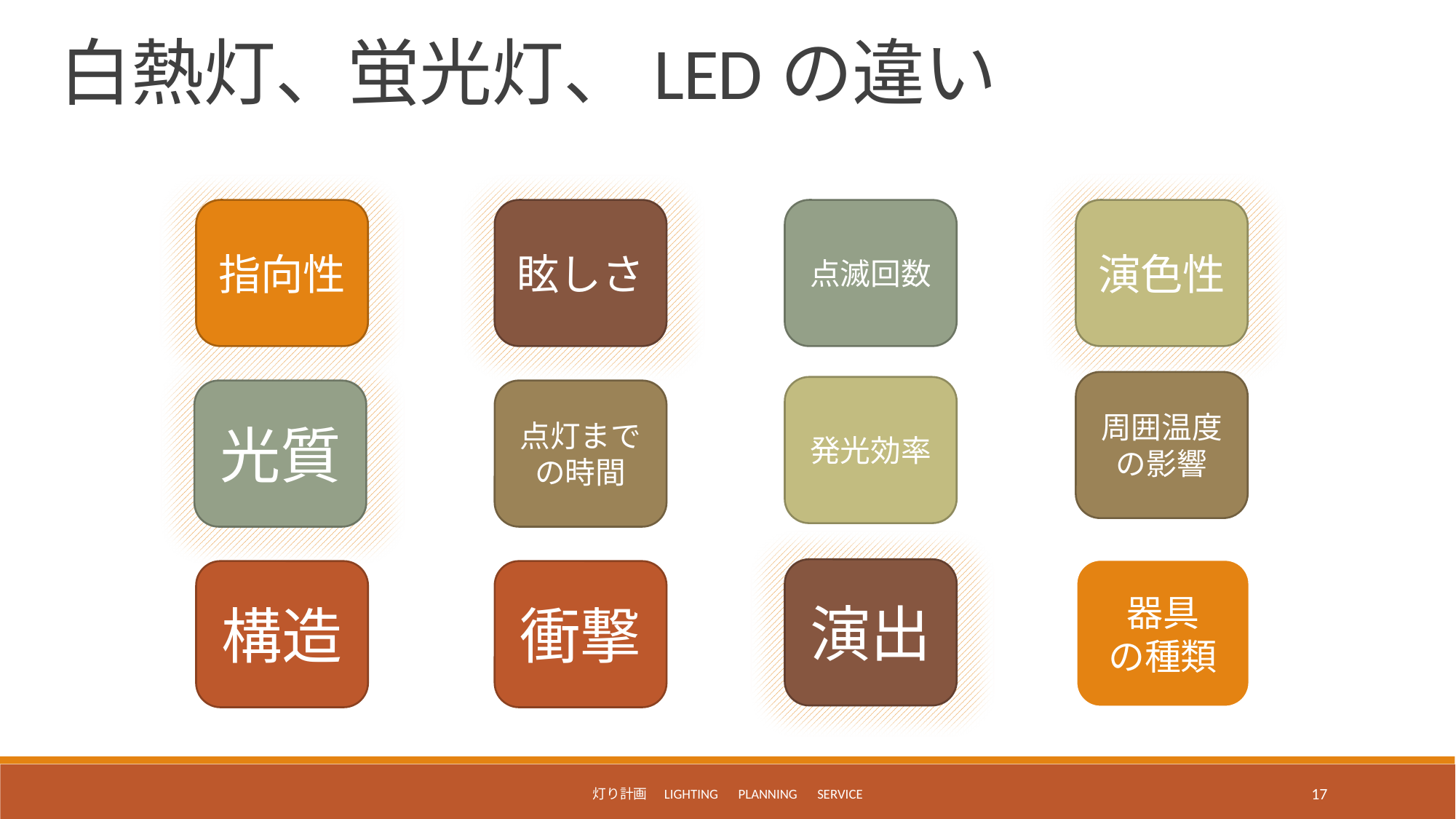

白熱灯、蛍光灯、LEDの違い

指向性
眩しさ
点滅回数
演色性

周囲温度の影響
発光効率
光質
点灯までの時間

演出
器具
の種類
構造
衝撃
灯り計画　Lighting　Planning　Service
17